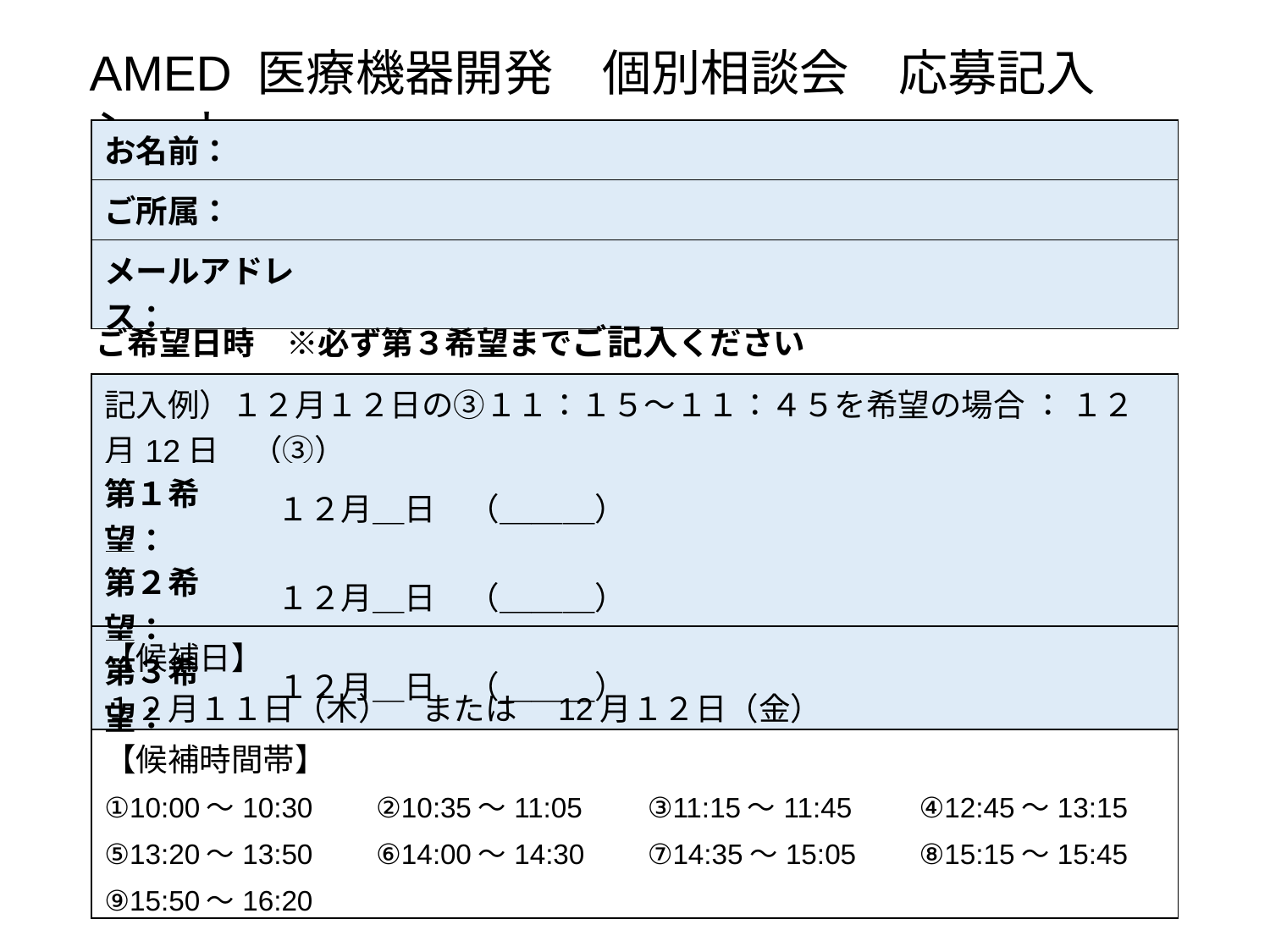

AMED 医療機器開発　個別相談会　応募記入シート
| お名前： |  |
| --- | --- |
| ご所属： |  |
| メールアドレス： |  |
ご希望日時　※必ず第３希望までご記入ください
| 記入例）１２月１２日の③１１：１５～１１：４５を希望の場合 ： １２月12日　（③） |  |
| --- | --- |
| 第１希望： | １２月＿日　（＿＿＿） |
| 第２希望： | １２月＿日　（＿＿＿） |
| 第３希望： | １２月＿日　（＿＿＿） |
| 【候補日】 |  |  |  |
| --- | --- | --- | --- |
| １２月１１日（木）　または　12月１２日（金） |  |  |  |
| 【候補時間帯】 |  |  |  |
| ①10:00～10:30 | ②10:35～11:05 | ③11:15～11:45 | ④12:45～13:15 |
| ⑤13:20～13:50 | ⑥14:00～14:30 | ⑦14:35～15:05 | ⑧15:15～15:45 |
| ⑨15:50～16:20 |  |  |  |